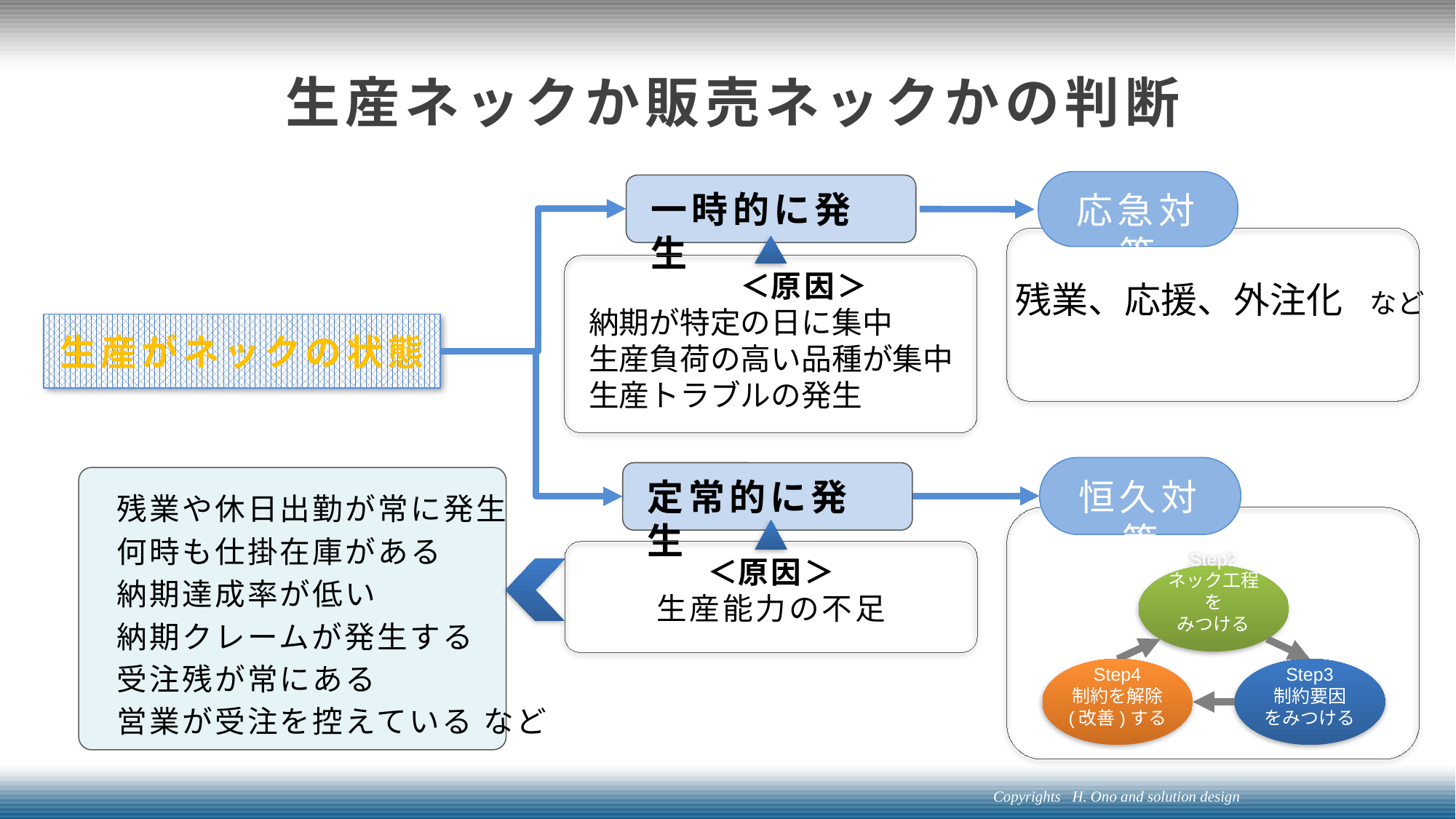

# 生産ネックか販売ネックかの判断
応急対策

残業、応援、外注化　など
一時的に発生

　　　　　＜原因＞
納期が特定の日に集中
生産負荷の高い品種が集中
生産トラブルの発生
生産がネックの状態
定常的に発生
恒久対策
残業や休日出勤が常に発生
何時も仕掛在庫がある
納期達成率が低い
納期クレームが発生する
受注残が常にある
営業が受注を控えている など

Step2
ネック工程を
みつける
Step4
制約を解除
(改善)する
Step3
制約要因
をみつける

＜原因＞
生産能力の不足